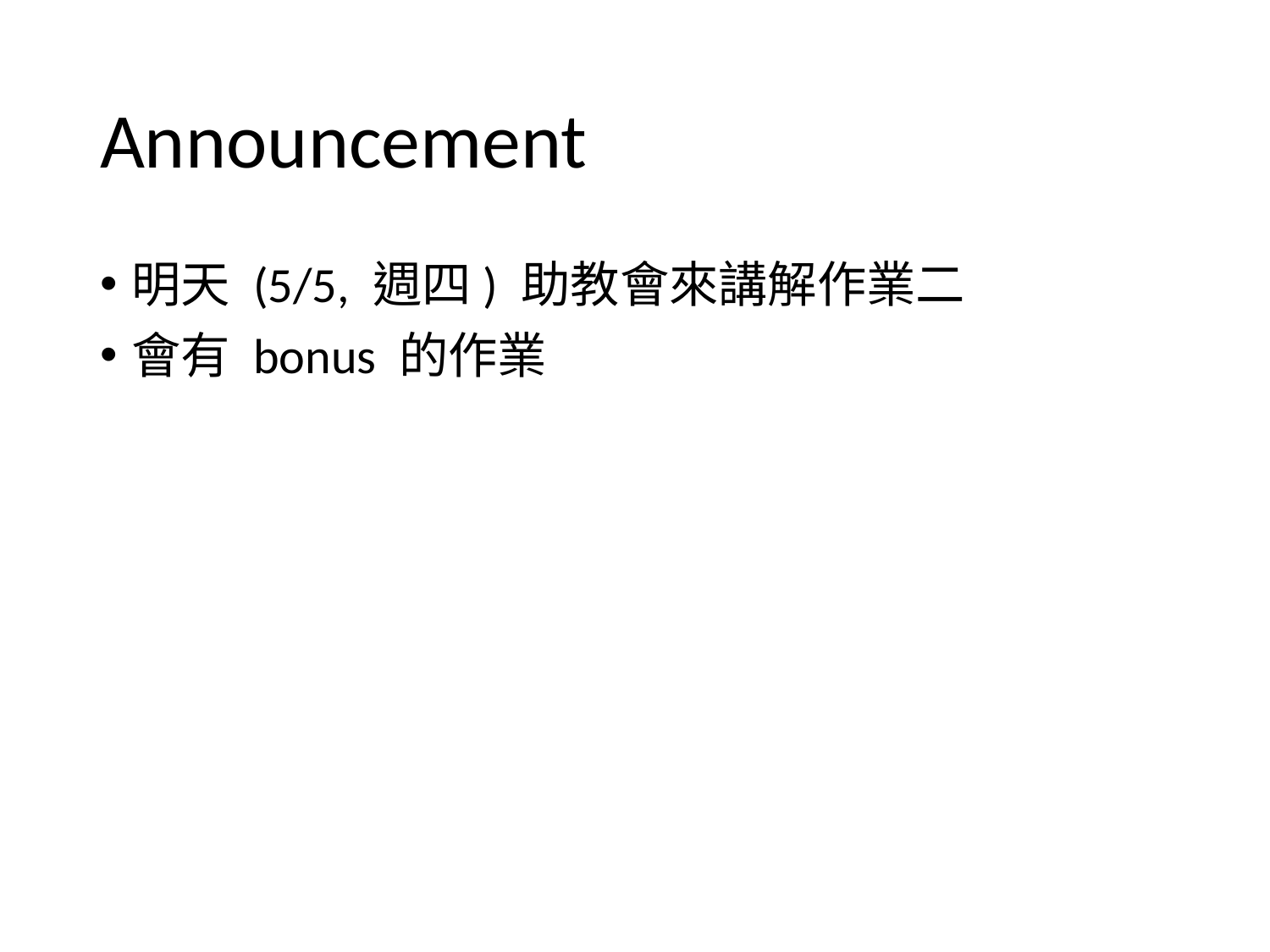

# Announcement
明天 (5/5, 週四) 助教會來講解作業二
會有 bonus 的作業